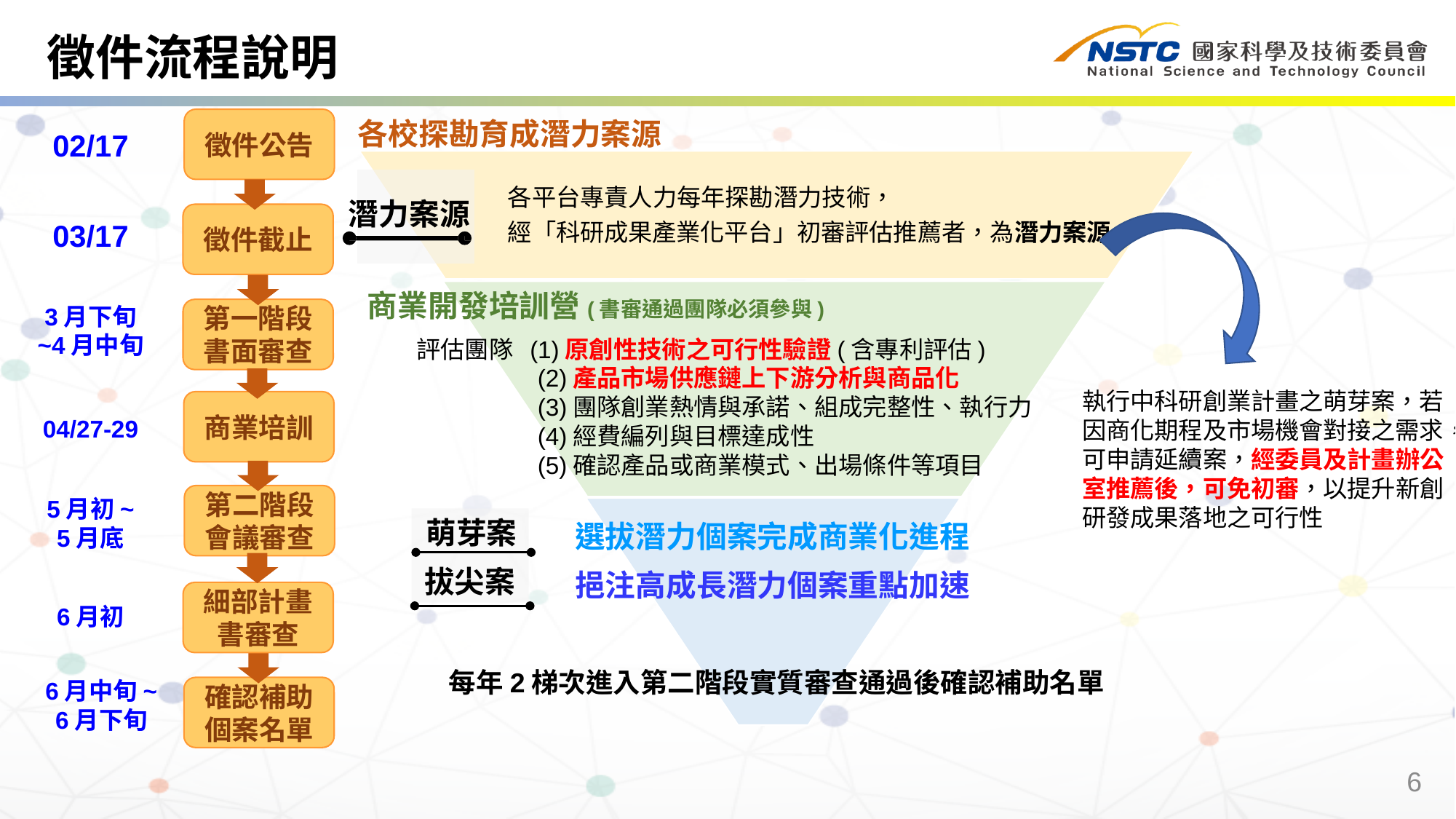

徵件流程說明
徵件公告

徵件截止

第一階段
書面審查

商業培訓

第二階段
會議審查

確認補助個案名單

細部計畫書審查
各校探勘育成潛力案源

選拔潛力個案完成商業化進程
挹注高成長潛力個案重點加速

各平台專責人力每年探勘潛力技術，
經「科研成果產業化平台」初審評估推薦者，為潛力案源
商業開發培訓營(書審通過團隊必須參與)
評估團隊  (1)原創性技術之可行性驗證(含專利評估)
                  (2)產品市場供應鏈上下游分析與商品化
                  (3)團隊創業熱情與承諾、組成完整性、執行力
                  (4)經費編列與目標達成性
                  (5)確認產品或商業模式、出場條件等項目
萌芽案

拔尖案
02/17
潛力案源
03/17

3月下旬
~4月中旬
執行中科研創業計畫之萌芽案，若因商化期程及市場機會對接之需求，可申請延續案，經委員及計畫辦公室推薦後，可免初審，以提升新創研發成果落地之可行性
04/27-29
5月初~
5月底
6月初
每年2梯次進入第二階段實質審查通過後確認補助名單
6月中旬~
6月下旬
6